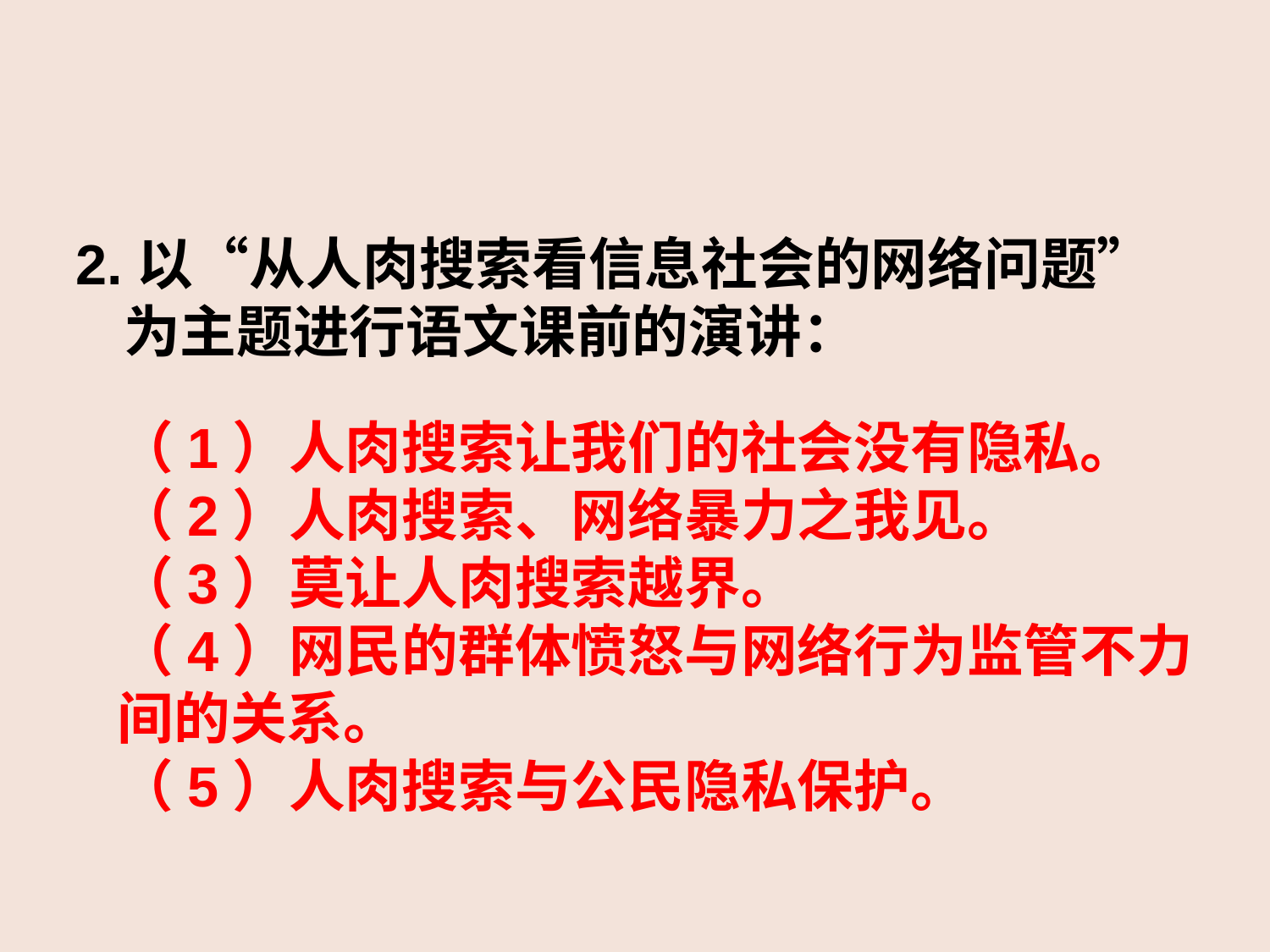

2.以“从人肉搜索看信息社会的网络问题”为主题进行语文课前的演讲：

（1）人肉搜索让我们的社会没有隐私。
（2）人肉搜索、网络暴力之我见。
（3）莫让人肉搜索越界。
（4）网民的群体愤怒与网络行为监管不力间的关系。
（5）人肉搜索与公民隐私保护。